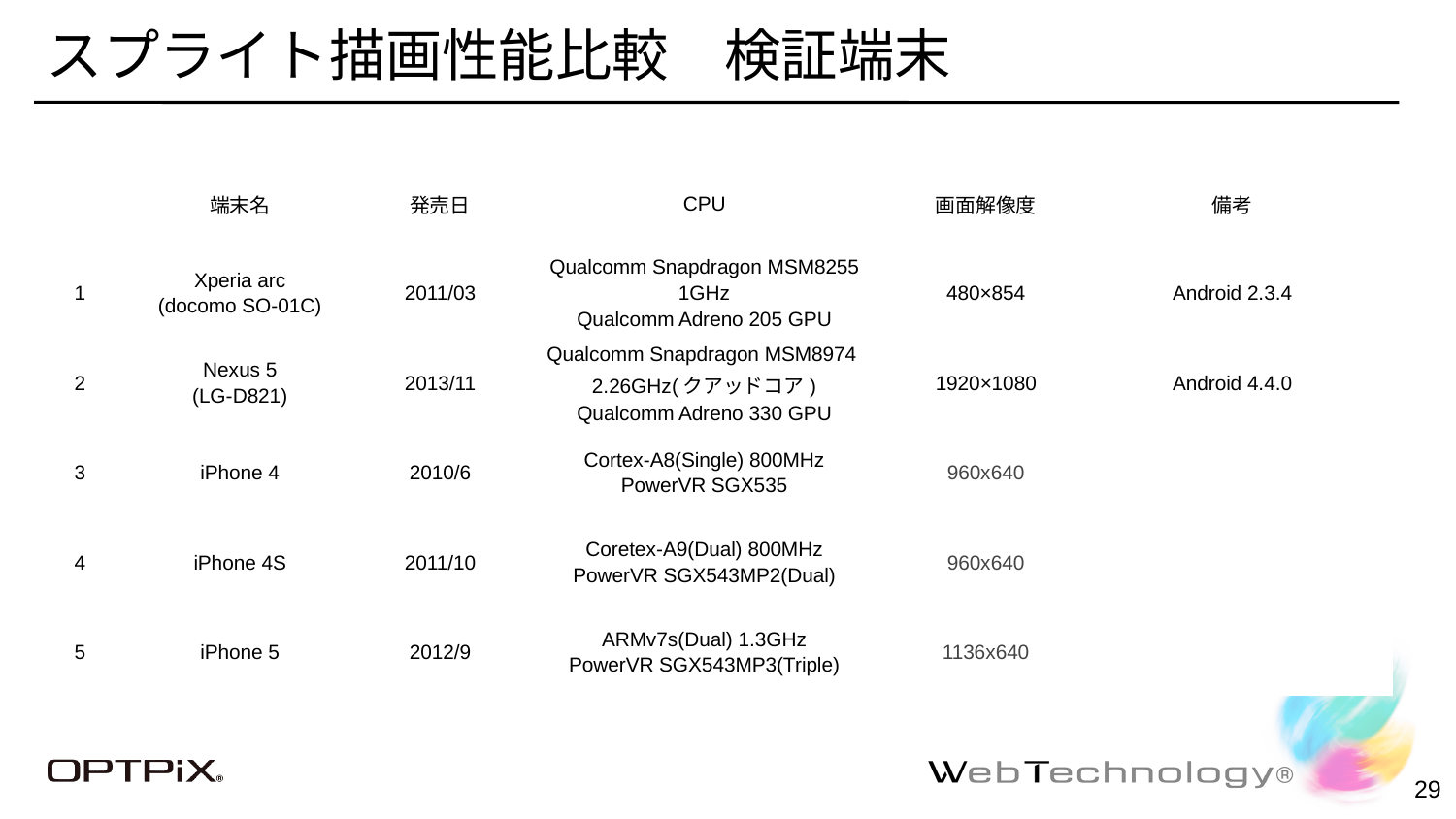

# スプライト描画性能比較　検証端末
|  | 端末名 | 発売日 | CPU | 画面解像度 | 備考 |
| --- | --- | --- | --- | --- | --- |
| 1 | Xperia arc (docomo SO-01C) | 2011/03 | Qualcomm Snapdragon MSM8255 1GHz Qualcomm Adreno 205 GPU | 480×854 | Android 2.3.4 |
| 2 | Nexus 5 (LG-D821) | 2013/11 | Qualcomm Snapdragon MSM8974 2.26GHz(クアッドコア) Qualcomm Adreno 330 GPU | 1920×1080 | Android 4.4.0 |
| 3 | iPhone 4 | 2010/6 | Cortex-A8(Single) 800MHz PowerVR SGX535 | 960x640 |  |
| 4 | iPhone 4S | 2011/10 | Coretex-A9(Dual) 800MHz PowerVR SGX543MP2(Dual) | 960x640 |  |
| 5 | iPhone 5 | 2012/9 | ARMv7s(Dual) 1.3GHz PowerVR SGX543MP3(Triple) | 1136x640 |  |
29